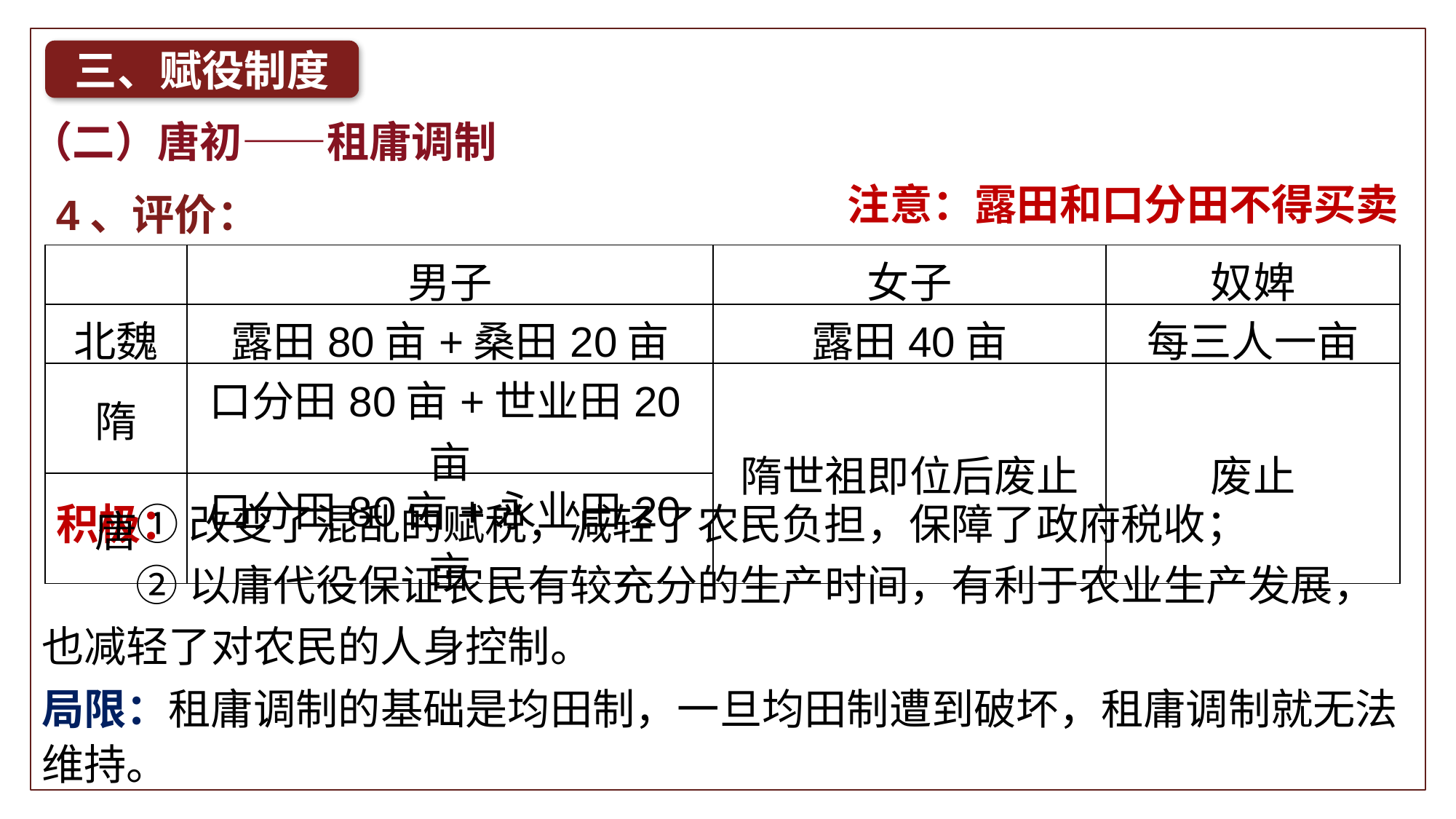

三、赋役制度
（二）唐初——租庸调制
4、评价：
注意：露田和口分田不得买卖
|  | 男子 | 女子 | 奴婢 |
| --- | --- | --- | --- |
| 北魏 | 露田80亩+桑田20亩 | 露田40亩 | 每三人一亩 |
| 隋 | 口分田80亩+世业田20亩 | 隋世祖即位后废止 | 废止 |
| 唐 | 口分田80亩+永业田20亩 |  |  |
          ①改变了混乱的赋税，减轻了农民负担，保障了政府税收；
          ②以庸代役保证农民有较充分的生产时间，有利于农业生产发展，也减轻了对农民的人身控制。
积极：
局限：租庸调制的基础是均田制，一旦均田制遭到破坏，租庸调制就无法维持。